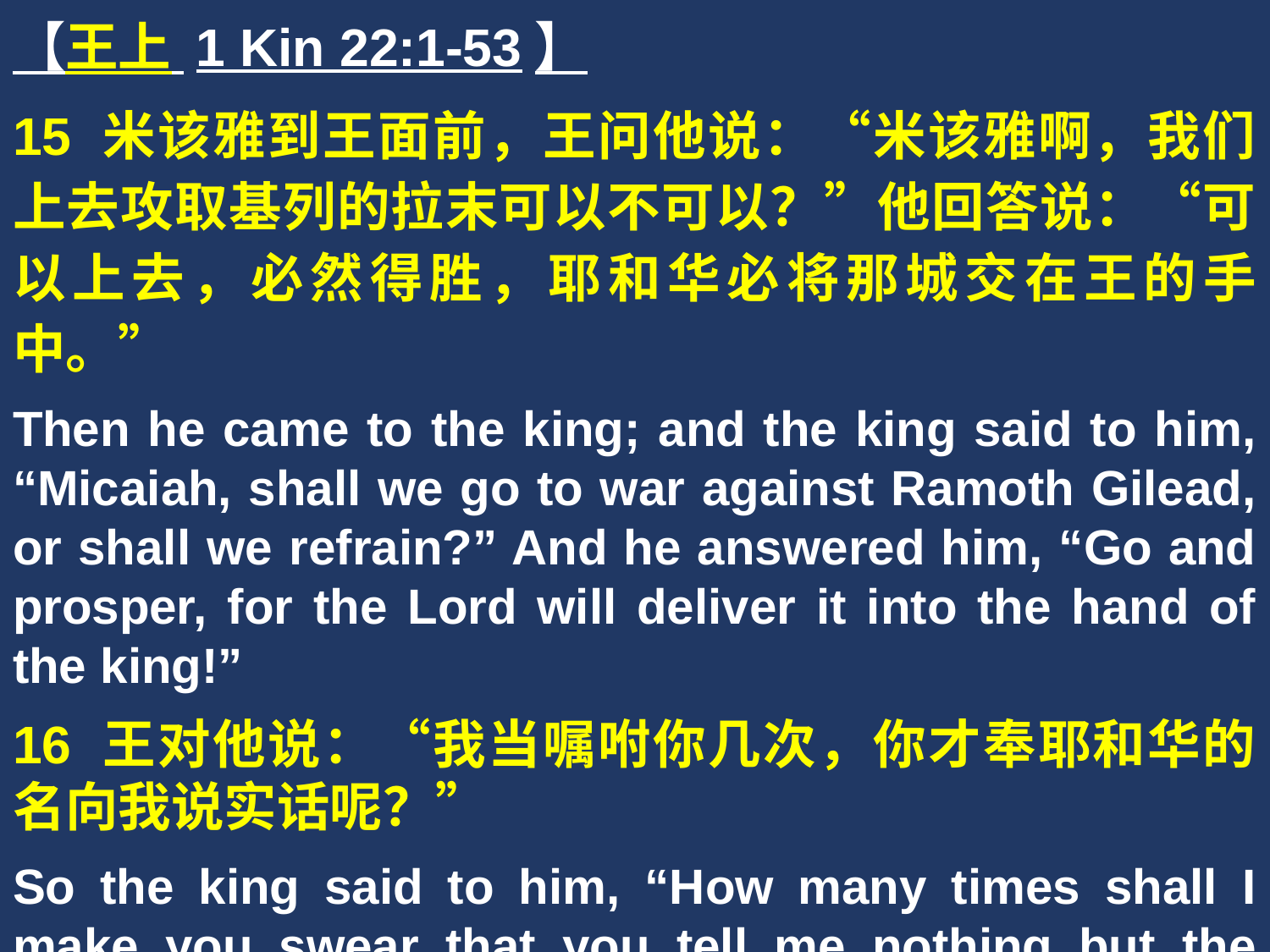

【王上 1 Kin 22:1-53】
15 米该雅到王面前，王问他说：“米该雅啊，我们上去攻取基列的拉末可以不可以？”他回答说：“可以上去，必然得胜，耶和华必将那城交在王的手中。”
Then he came to the king; and the king said to him, “Micaiah, shall we go to war against Ramoth Gilead, or shall we refrain?” And he answered him, “Go and prosper, for the Lord will deliver it into the hand of the king!”
16 王对他说：“我当嘱咐你几次，你才奉耶和华的名向我说实话呢？”
So the king said to him, “How many times shall I make you swear that you tell me nothing but the truth in the name of the Lord?”